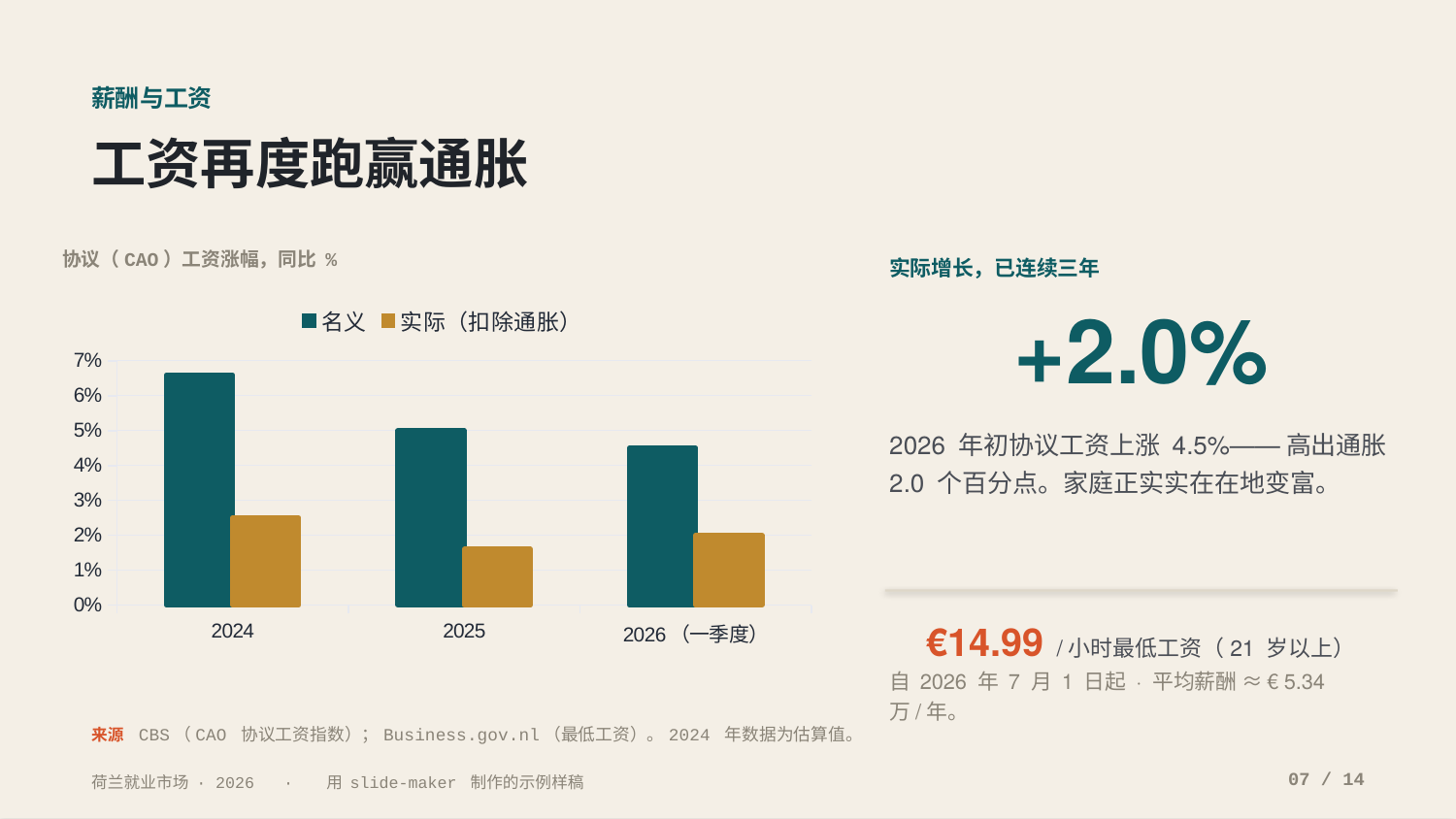

薪酬与工资
工资再度跑赢通胀
协议（CAO）工资涨幅，同比 %
实际增长，已连续三年

### Chart

| Category | 名义 | 实际（扣除通胀） |
|---|---|---|
| 2024 | 6.6 | 2.5 |
| 2025 | 5.0 | 1.6 |
| 2026（一季度） | 4.5 | 2.0 |
+2.0%
2026 年初协议工资上涨 4.5%——高出通胀 2.0 个百分点。家庭正实实在在地变富。

€14.99  /小时最低工资（21 岁以上）
自 2026 年 7 月 1 日起 · 平均薪酬 ≈ €5.34 万/年。
来源   CBS（CAO 协议工资指数）；Business.gov.nl（最低工资）。2024 年数据为估算值。
07 / 14
荷兰就业市场 · 2026   ·   用 slide-maker 制作的示例样稿